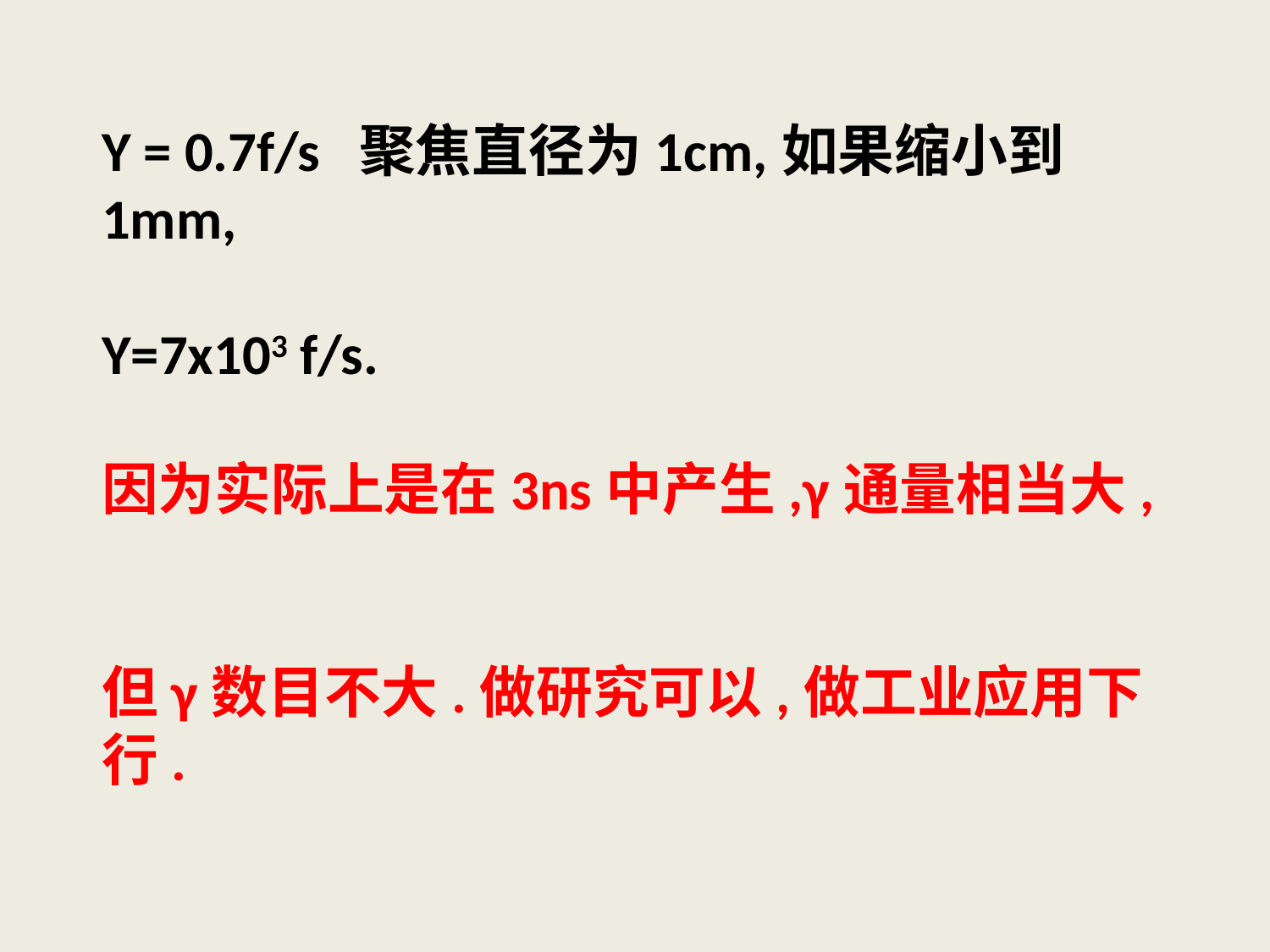

Y = 0.7f/s  聚焦直径为1cm,如果缩小到1mm,

Y=7x103 f/s.

因为实际上是在3ns中产生,γ通量相当大,

但γ数目不大.做研究可以,做工业应用下行.